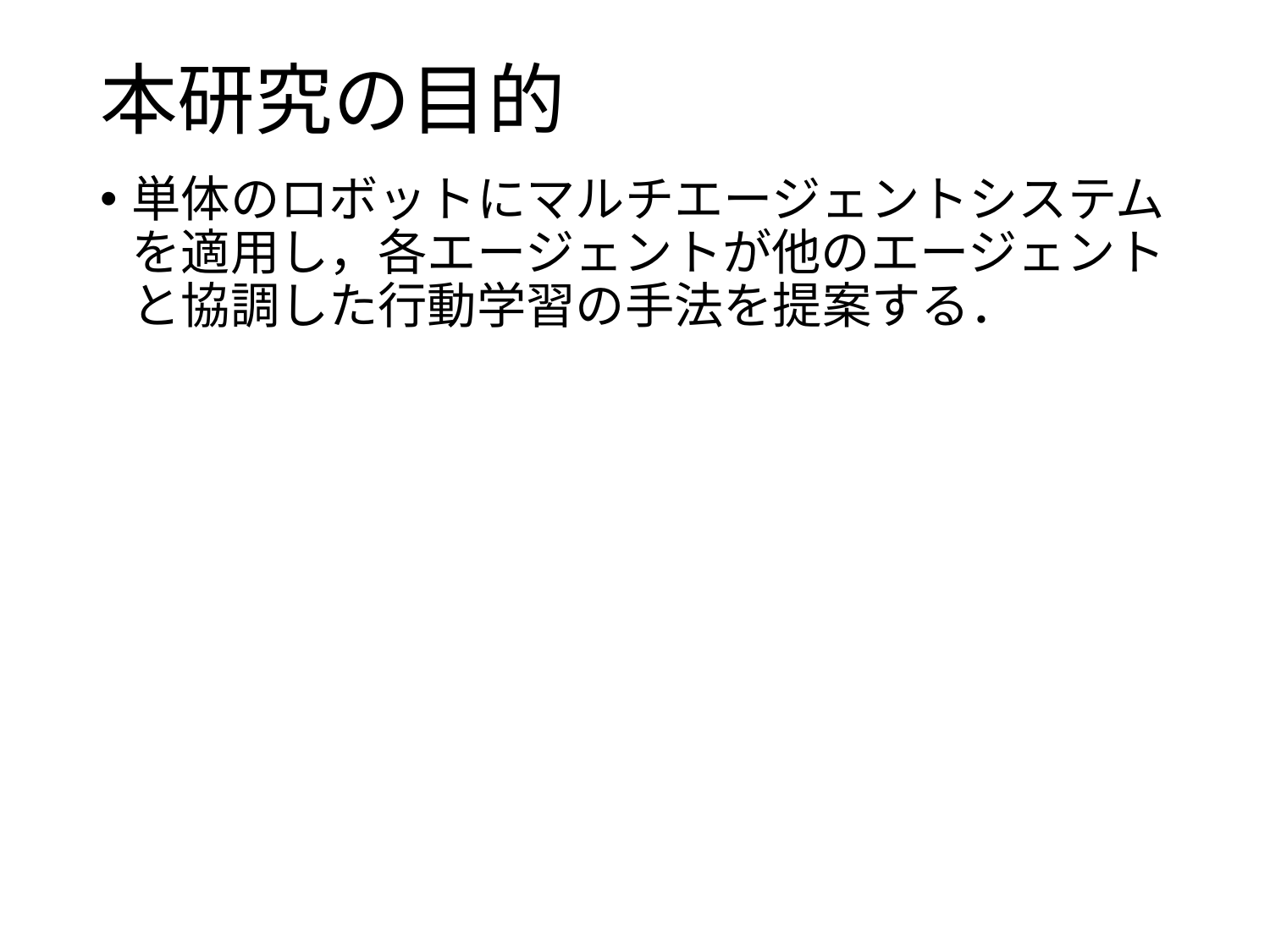

# 本研究の目的
単体のロボットにマルチエージェントシステムを適用し，各エージェントが他のエージェントと協調した行動学習の手法を提案する．